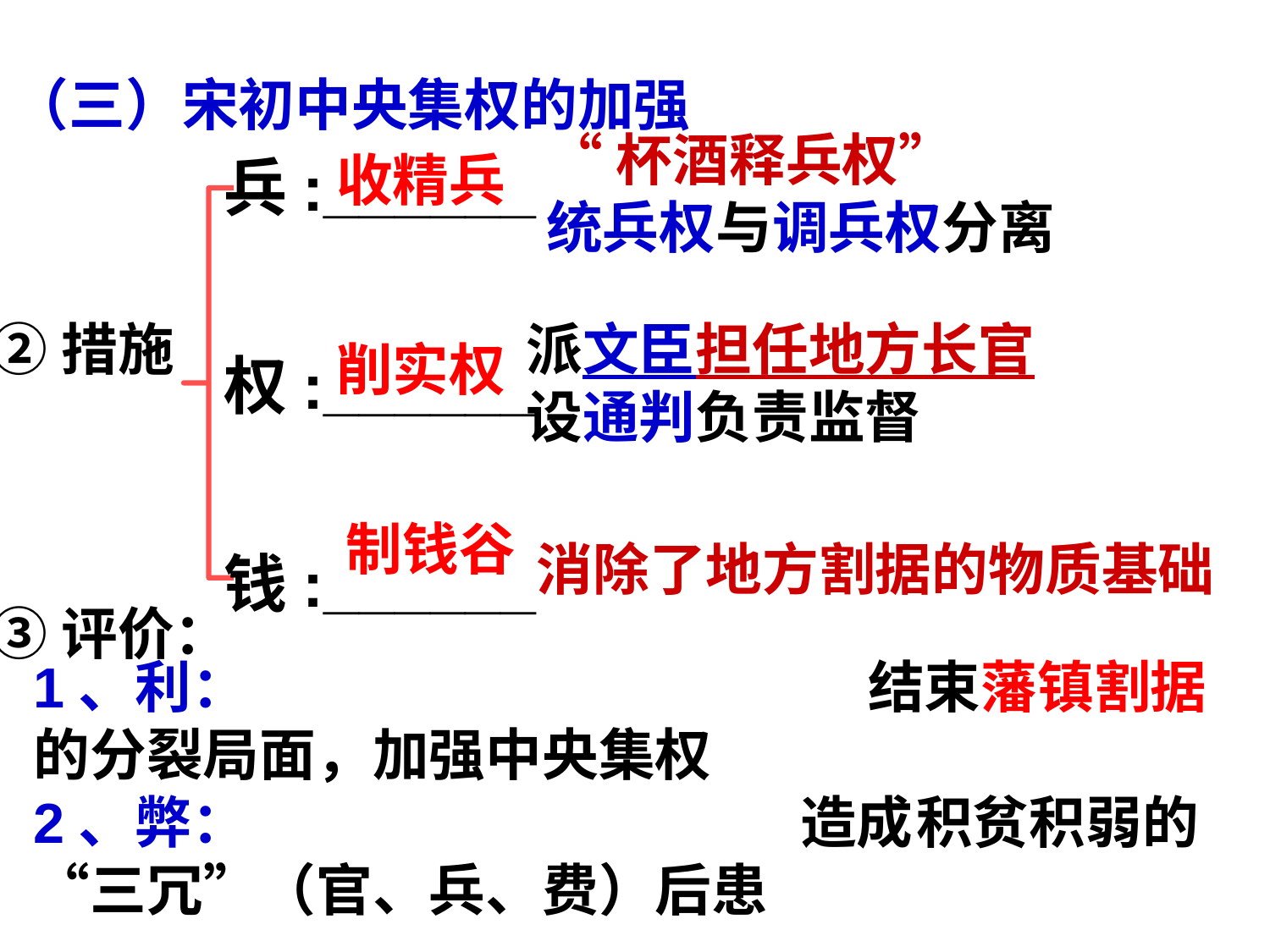

（三）宋初中央集权的加强
“杯酒释兵权”
统兵权与调兵权分离
兵:______

权:______

钱:______
收精兵

②措施
派文臣担任地方长官
设通判负责监督
削实权
制钱谷
消除了地方割据的物质基础

③评价：
1、利：                                                结束藩镇割据的分裂局面，加强中央集权
2、弊：                                           造成积贫积弱的“三冗”（官、兵、费）后患